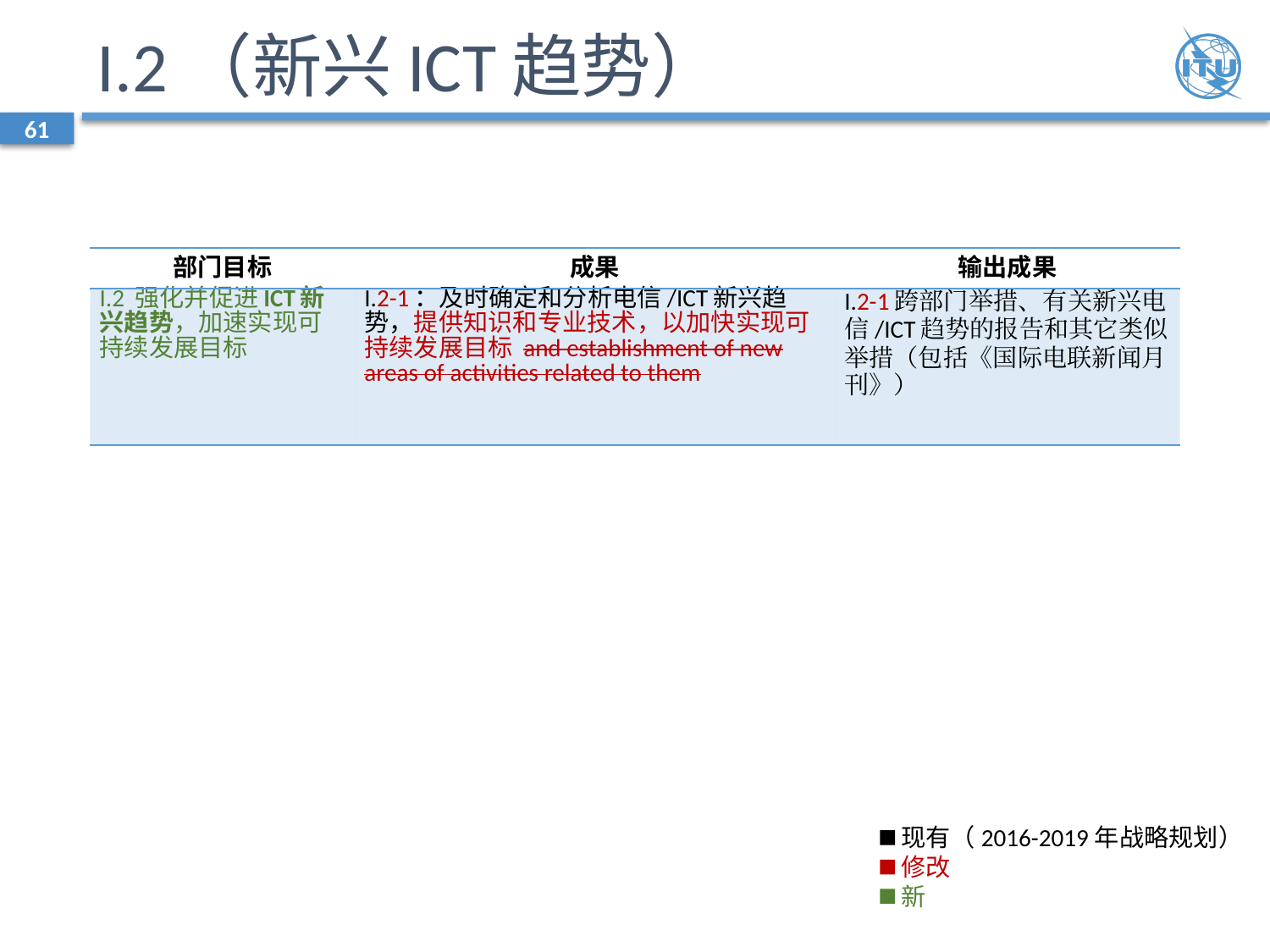

# I.2（新兴ICT趋势）
61
| 部门目标 | 成果 | 输出成果 |
| --- | --- | --- |
| I.2 强化并促进ICT新兴趋势，加速实现可持续发展目标 | I.2-1：及时确定和分析电信/ICT新兴趋势，提供知识和专业技术，以加快实现可持续发展目标 and establishment of new areas of activities related to them | I.2-1跨部门举措、有关新兴电信/ICT趋势的报告和其它类似举措（包括《国际电联新闻月刊》） |
现有（2016-2019年战略规划）
修改
新